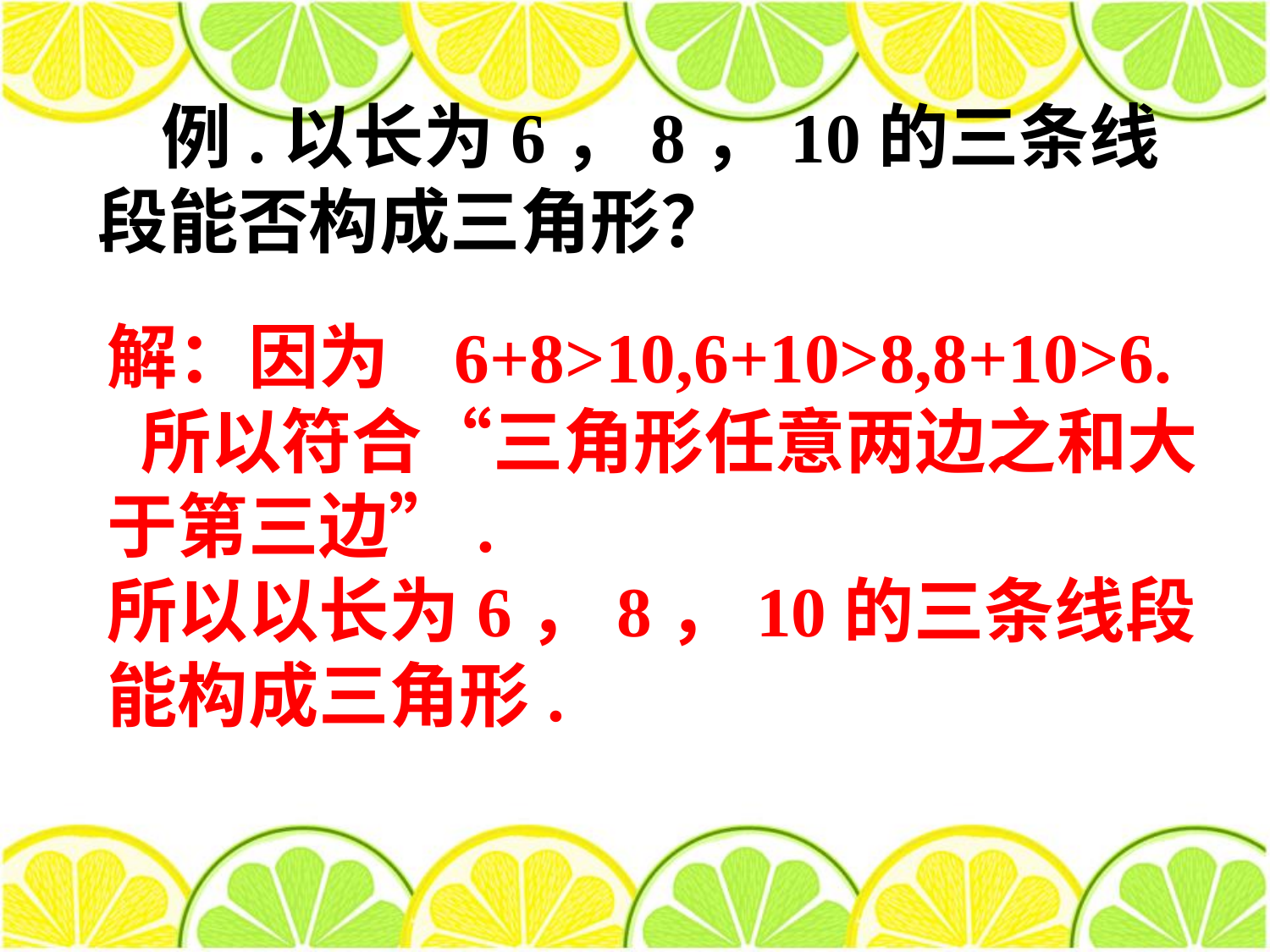

例.以长为6，8，10的三条线段能否构成三角形？
解：因为   6+8>10,6+10>8,8+10>6.
 所以符合“三角形任意两边之和大于第三边”.
所以以长为6，8，10的三条线段能构成三角形.